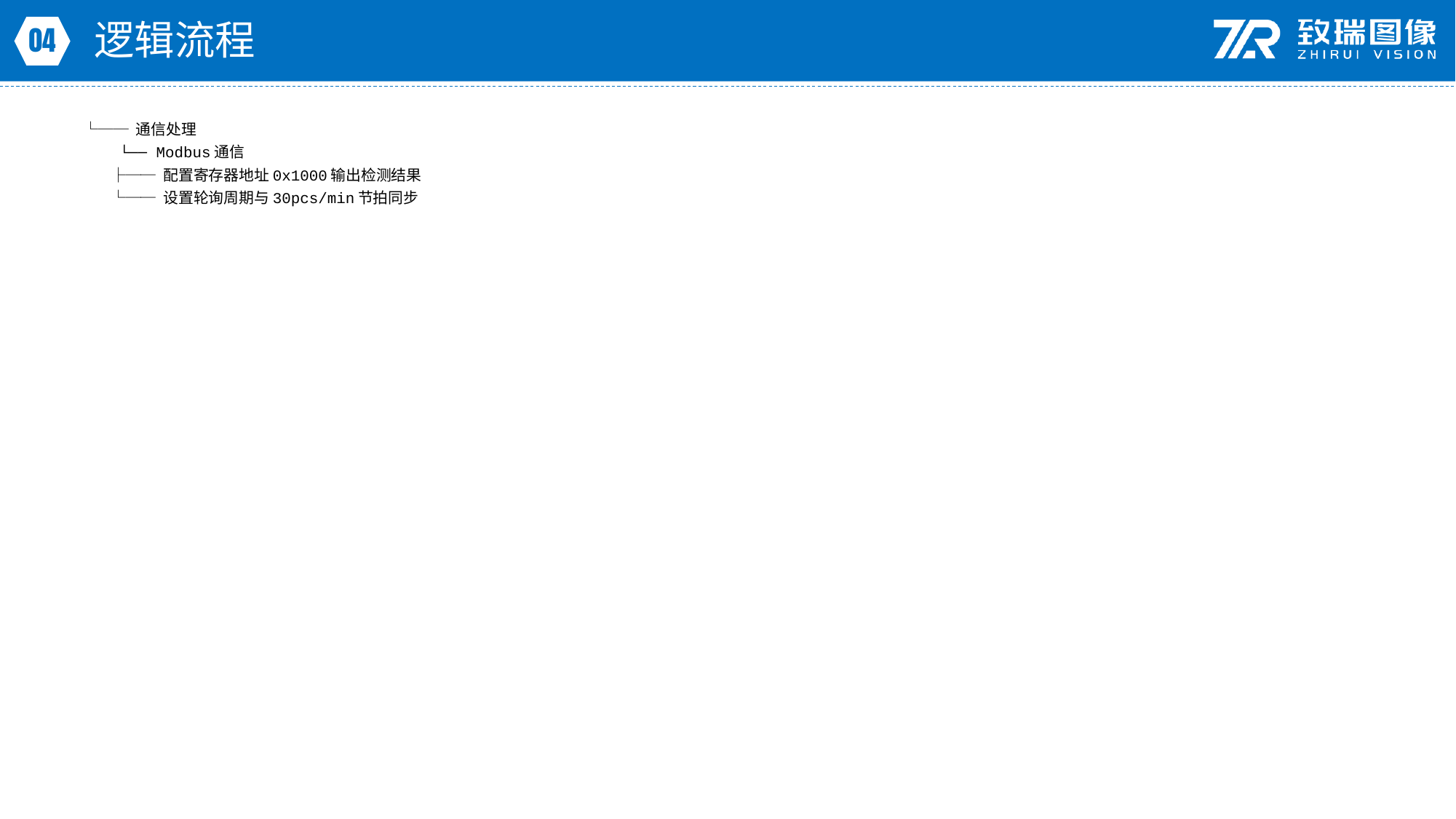

逻辑流程
04

└── 通信处理
    └── Modbus通信
        ├── 配置寄存器地址0x1000输出检测结果
        └── 设置轮询周期与30pcs/min节拍同步